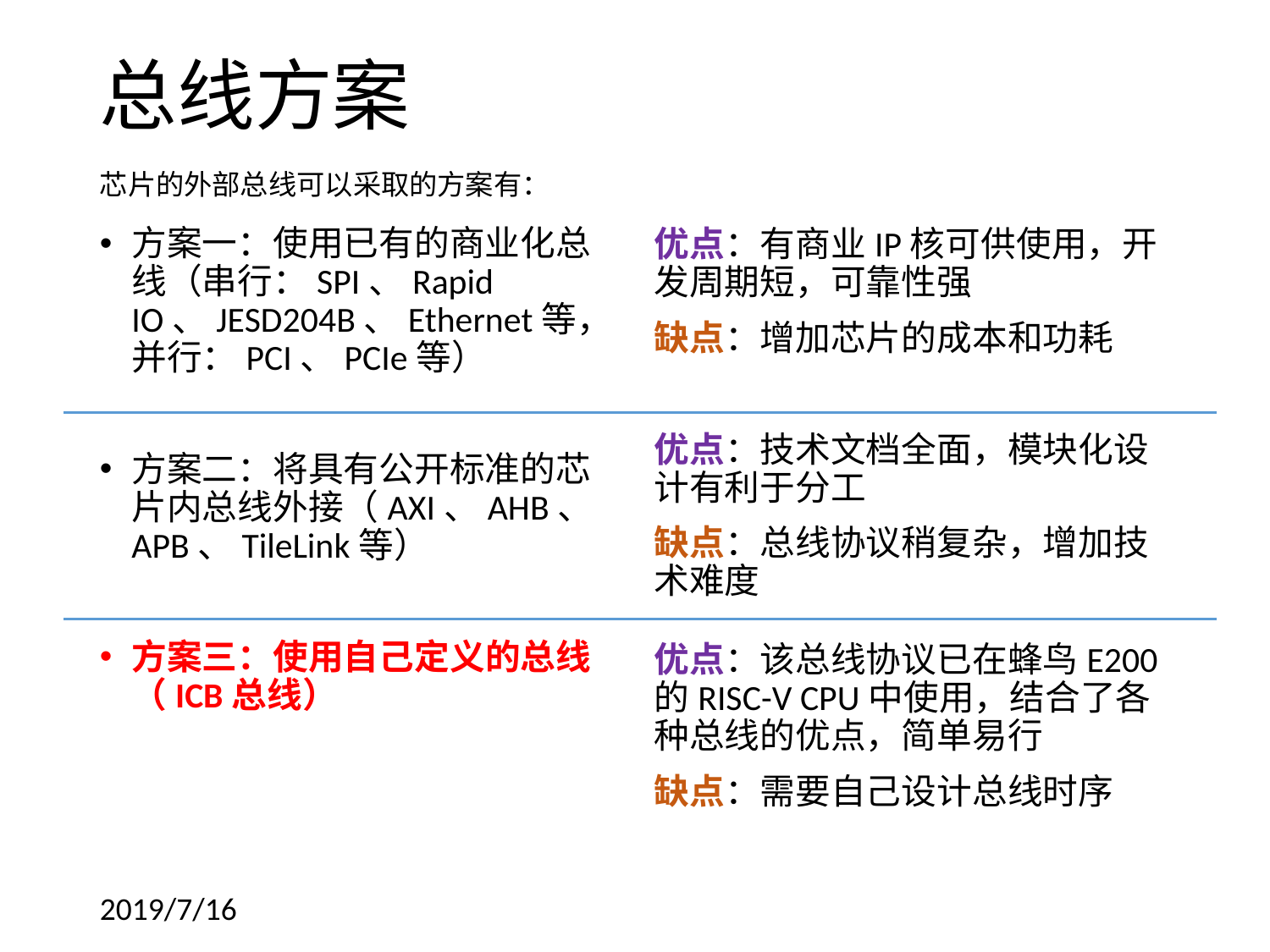

# 总线方案 芯片的外部总线可以采取的方案有：
方案一：使用已有的商业化总线（串行：SPI、Rapid IO、JESD204B、Ethernet等，并行：PCI、PCIe等）

方案二：将具有公开标准的芯片内总线外接（AXI、AHB、APB、TileLink等）

方案三：使用自己定义的总线（ICB总线）
优点：有商业IP核可供使用，开发周期短，可靠性强
缺点：增加芯片的成本和功耗
优点：技术文档全面，模块化设计有利于分工
缺点：总线协议稍复杂，增加技术难度
优点：该总线协议已在蜂鸟E200的RISC-V CPU中使用，结合了各种总线的优点，简单易行
缺点：需要自己设计总线时序
2019/7/16
SCE2019
14